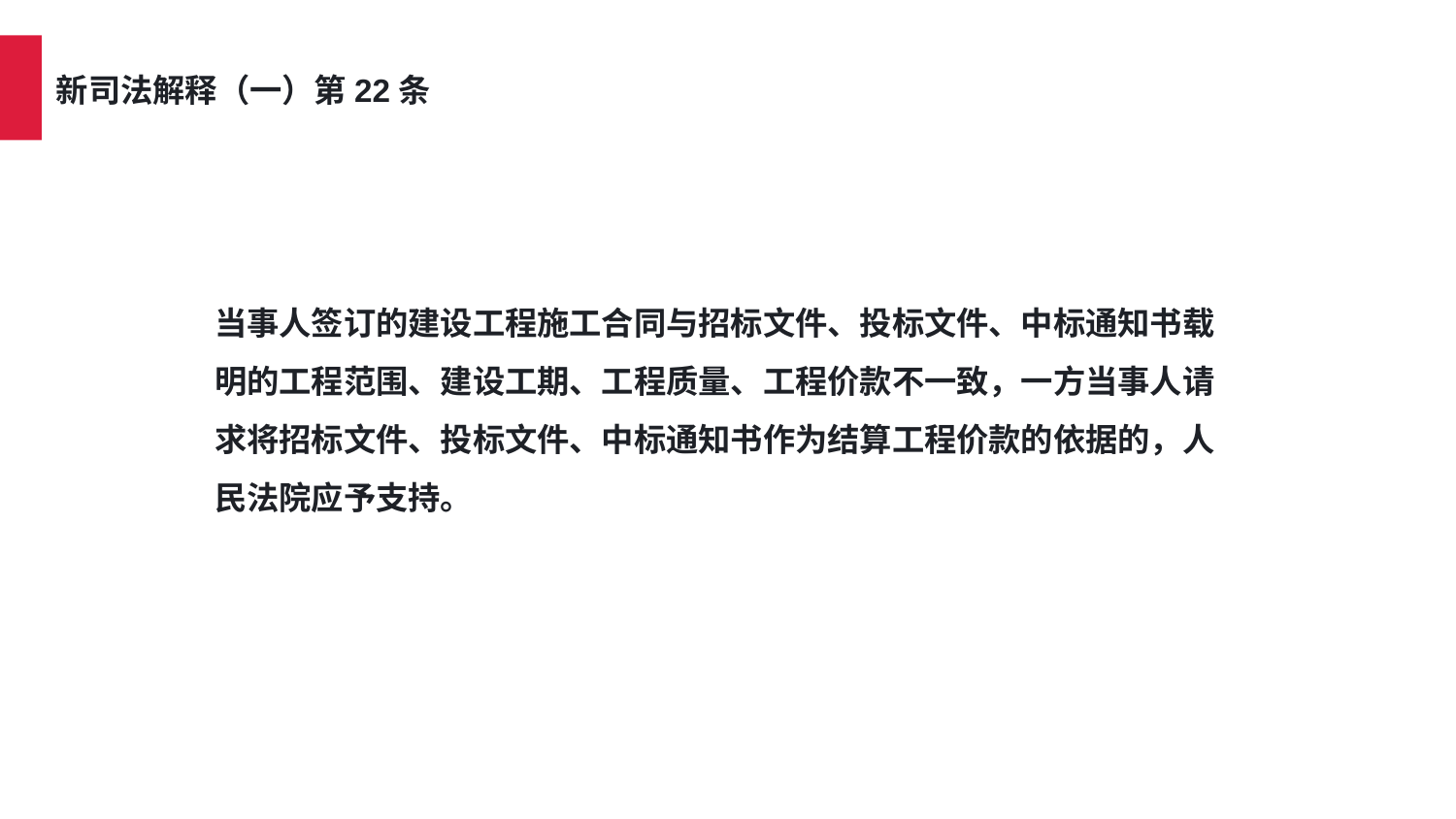

# 新司法解释（一）第22条
当事人签订的建设工程施工合同与招标文件、投标文件、中标通知书载明的工程范围、建设工期、工程质量、工程价款不一致，一方当事人请求将招标文件、投标文件、中标通知书作为结算工程价款的依据的，人民法院应予支持。